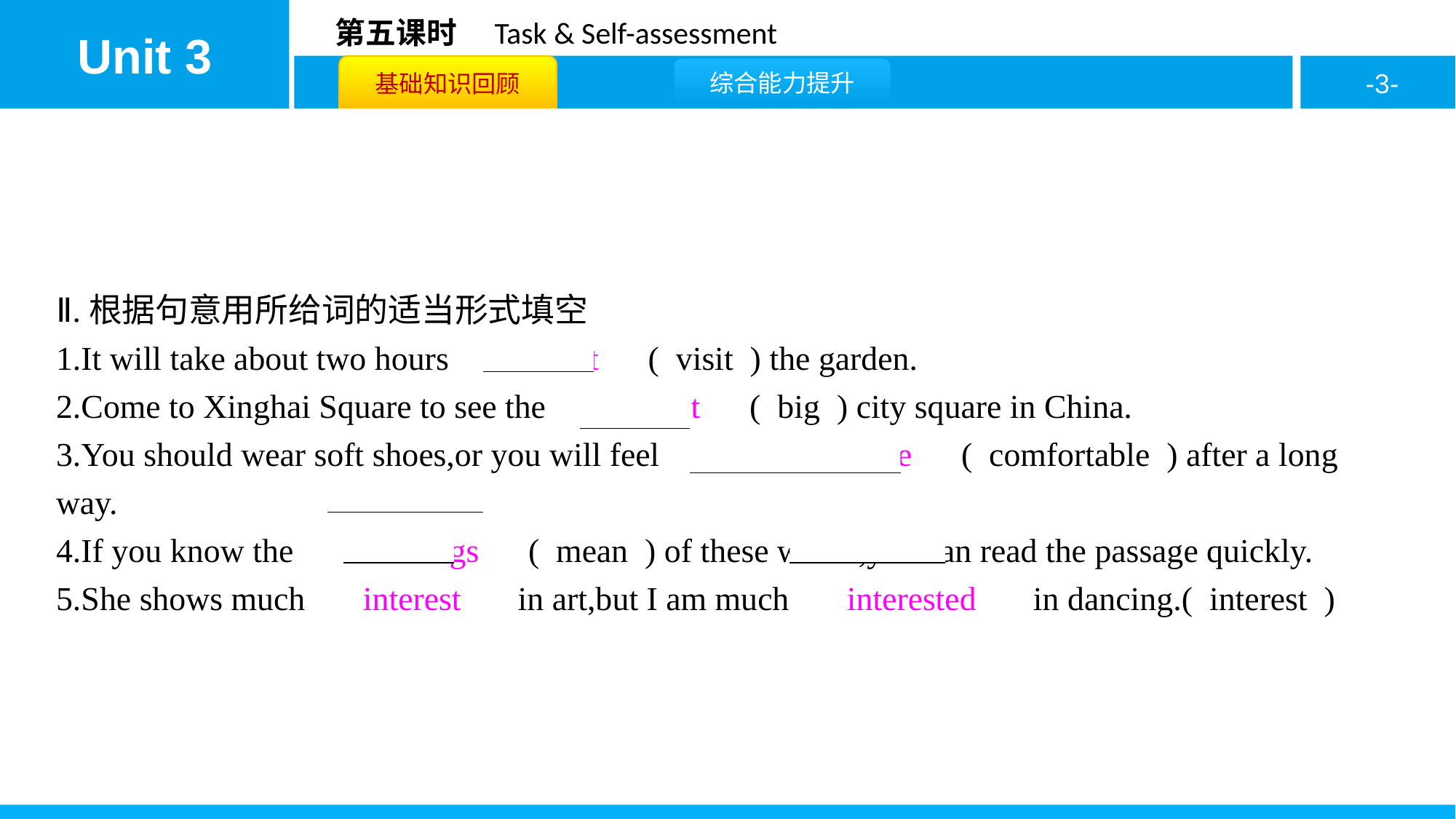

Ⅱ.根据句意用所给词的适当形式填空
1.It will take about two hours 　to visit　(  visit  ) the garden.
2.Come to Xinghai Square to see the 　biggest　(  big  ) city square in China.
3.You should wear soft shoes,or you will feel 　uncomfortable　(  comfortable  ) after a long way.
4.If you know the 　meanings　(  mean  ) of these words,you can read the passage quickly.
5.She shows much 　interest　 in art,but I am much 　interested　 in dancing.(  interest  )